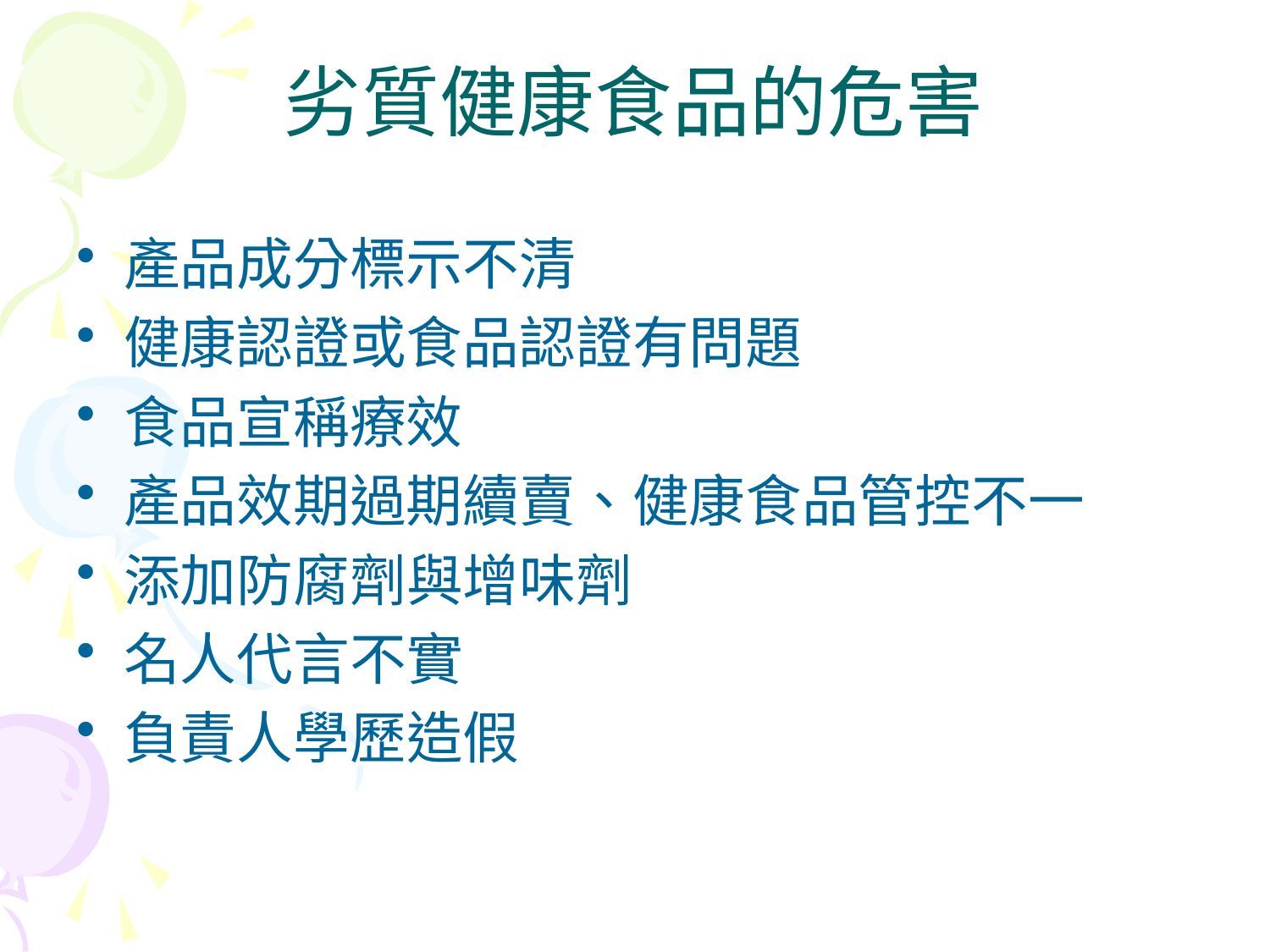

# 劣質健康食品的危害
產品成分標示不清
健康認證或食品認證有問題
食品宣稱療效
產品效期過期續賣、健康食品管控不一
添加防腐劑與增味劑
名人代言不實
負責人學歷造假